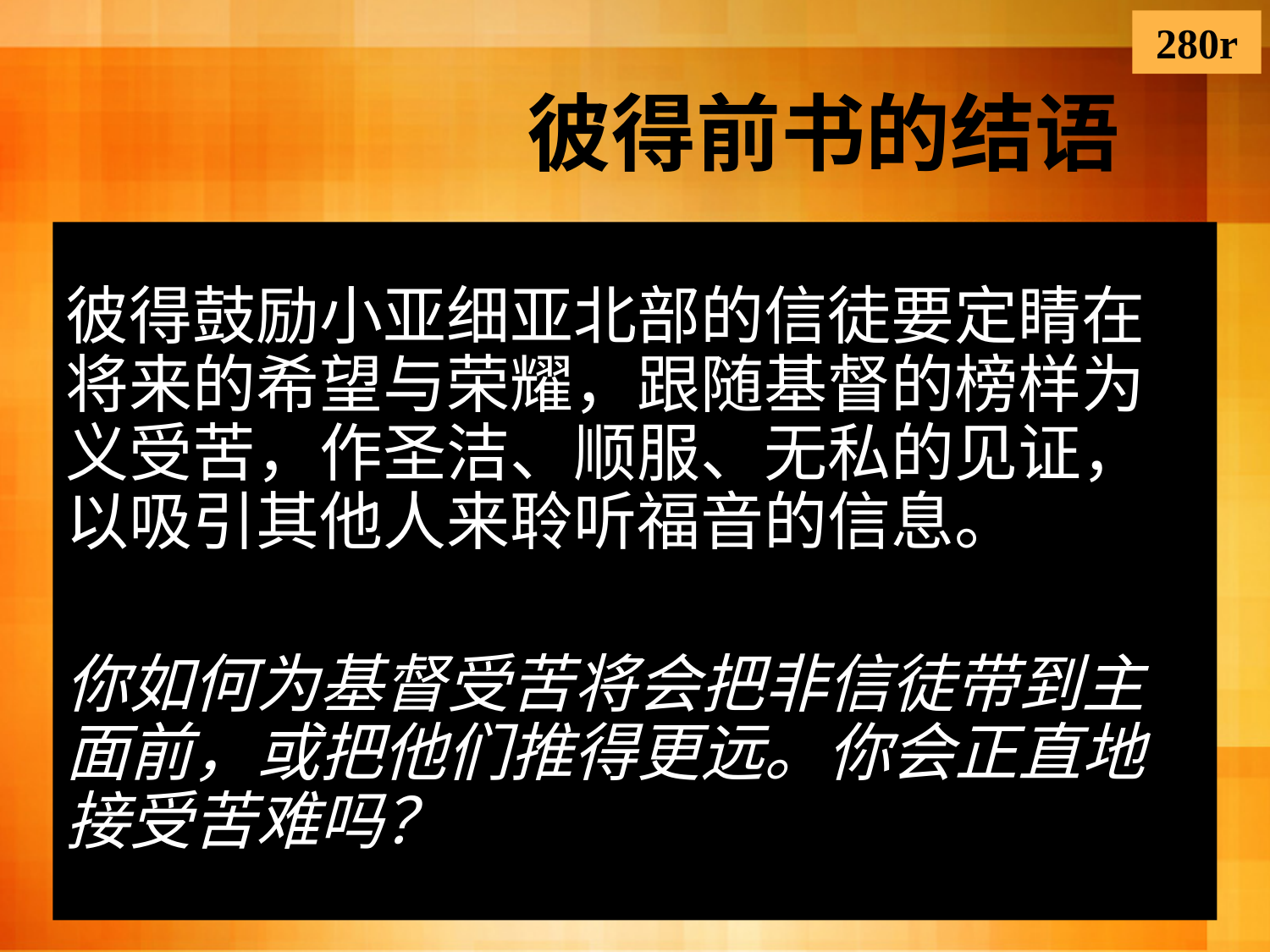

# 彼得前书的结语
280r
彼得鼓励小亚细亚北部的信徒要定睛在将来的希望与荣耀，跟随基督的榜样为义受苦，作圣洁、顺服、无私的见证，以吸引其他人来聆听福音的信息。

你如何为基督受苦将会把非信徒带到主面前，或把他们推得更远。你会正直地接受苦难吗？